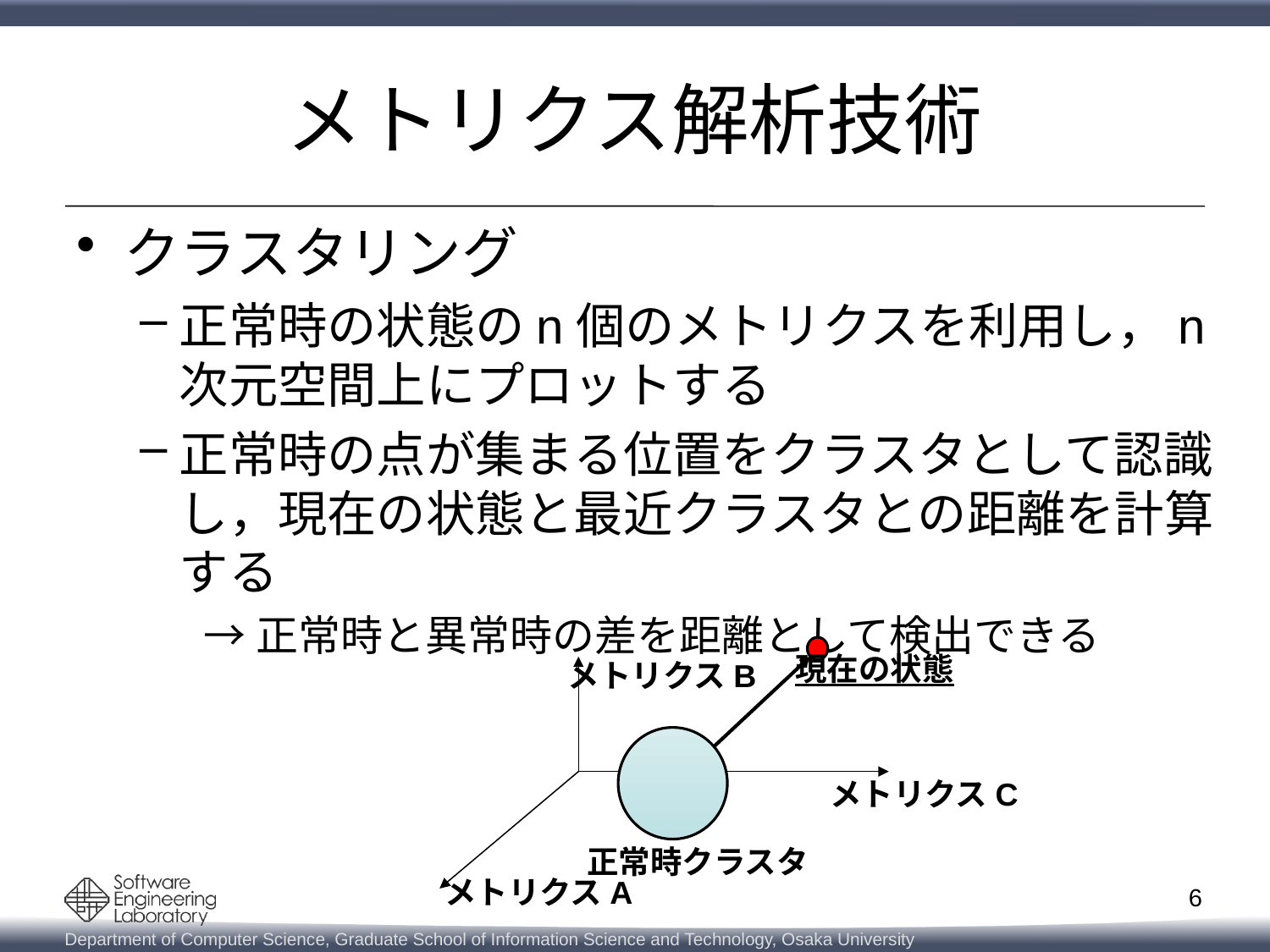

# メトリクス解析技術
クラスタリング
正常時の状態のn個のメトリクスを利用し，n次元空間上にプロットする
正常時の点が集まる位置をクラスタとして認識し，現在の状態と最近クラスタとの距離を計算する
→正常時と異常時の差を距離として検出できる

現在の状態
メトリクスB

メトリクスC
正常時クラスタ
メトリクスA
6